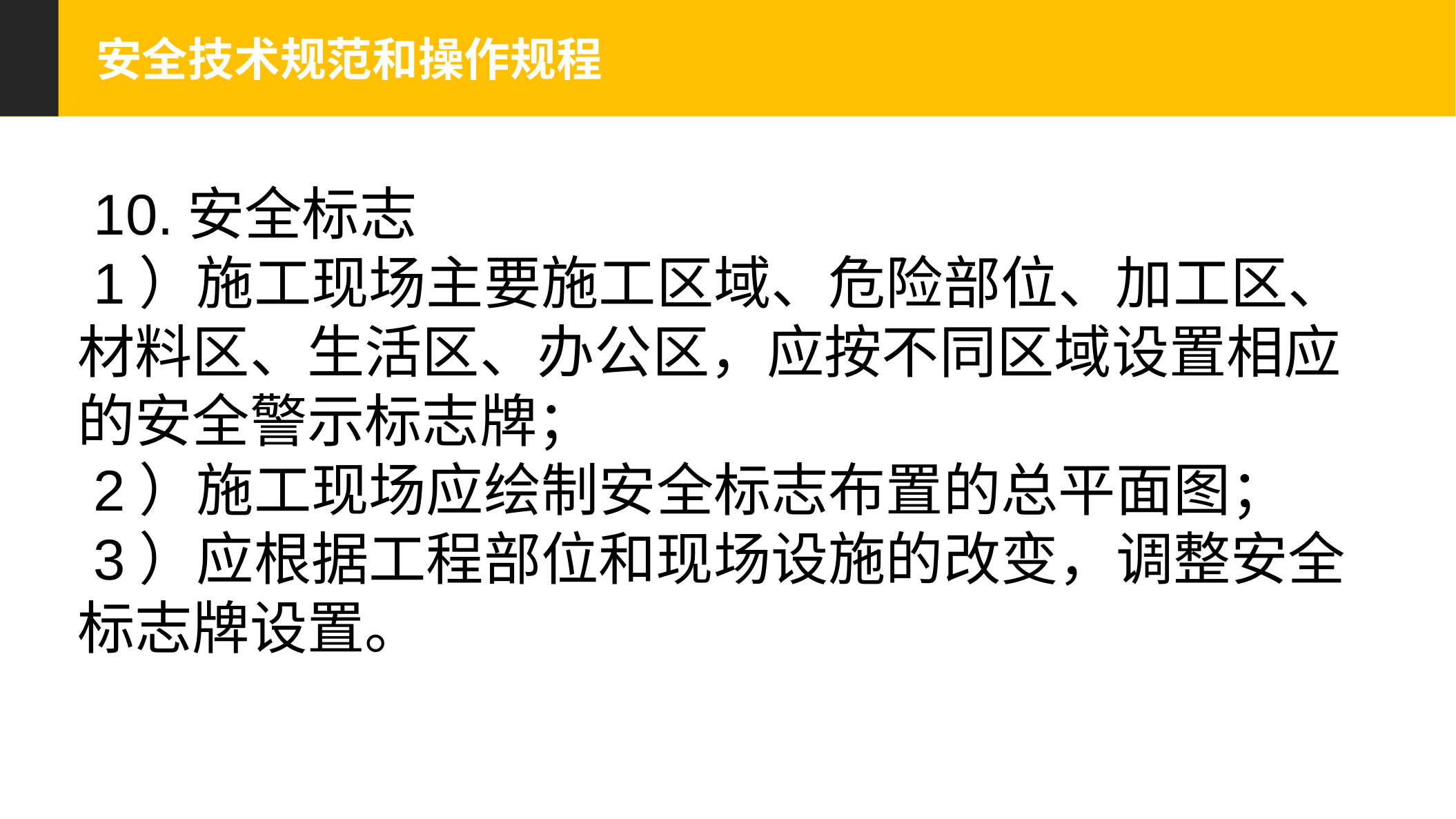

安全技术规范和操作规程
 10.安全标志
 1）施工现场主要施工区域、危险部位、加工区、材料区、生活区、办公区，应按不同区域设置相应的安全警示标志牌；
 2）施工现场应绘制安全标志布置的总平面图；
 3）应根据工程部位和现场设施的改变，调整安全标志牌设置。